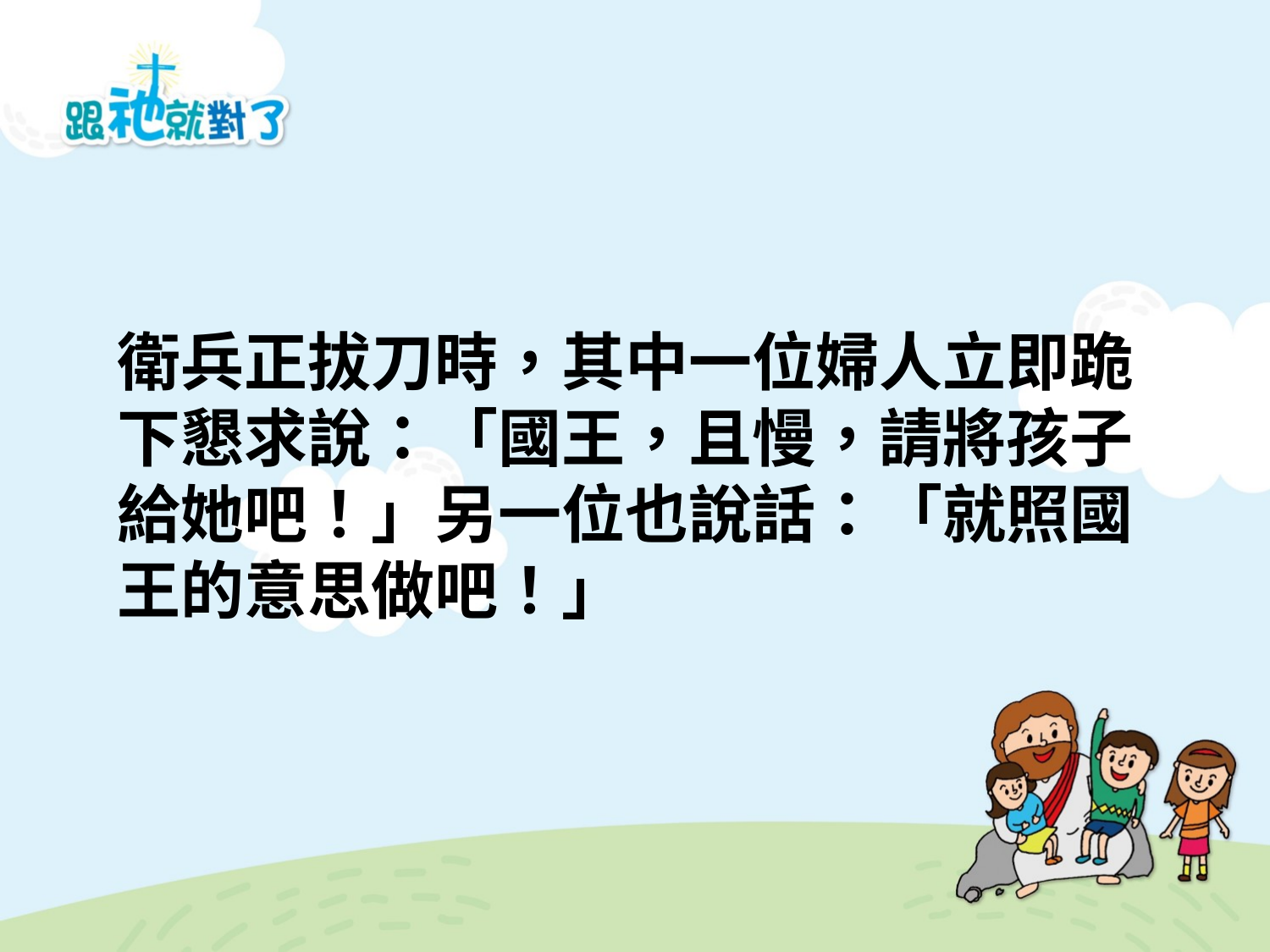

衛兵正拔刀時，其中一位婦人立即跪下懇求說：「國王，且慢，請將孩子給她吧！」另一位也說話：「就照國王的意思做吧！」